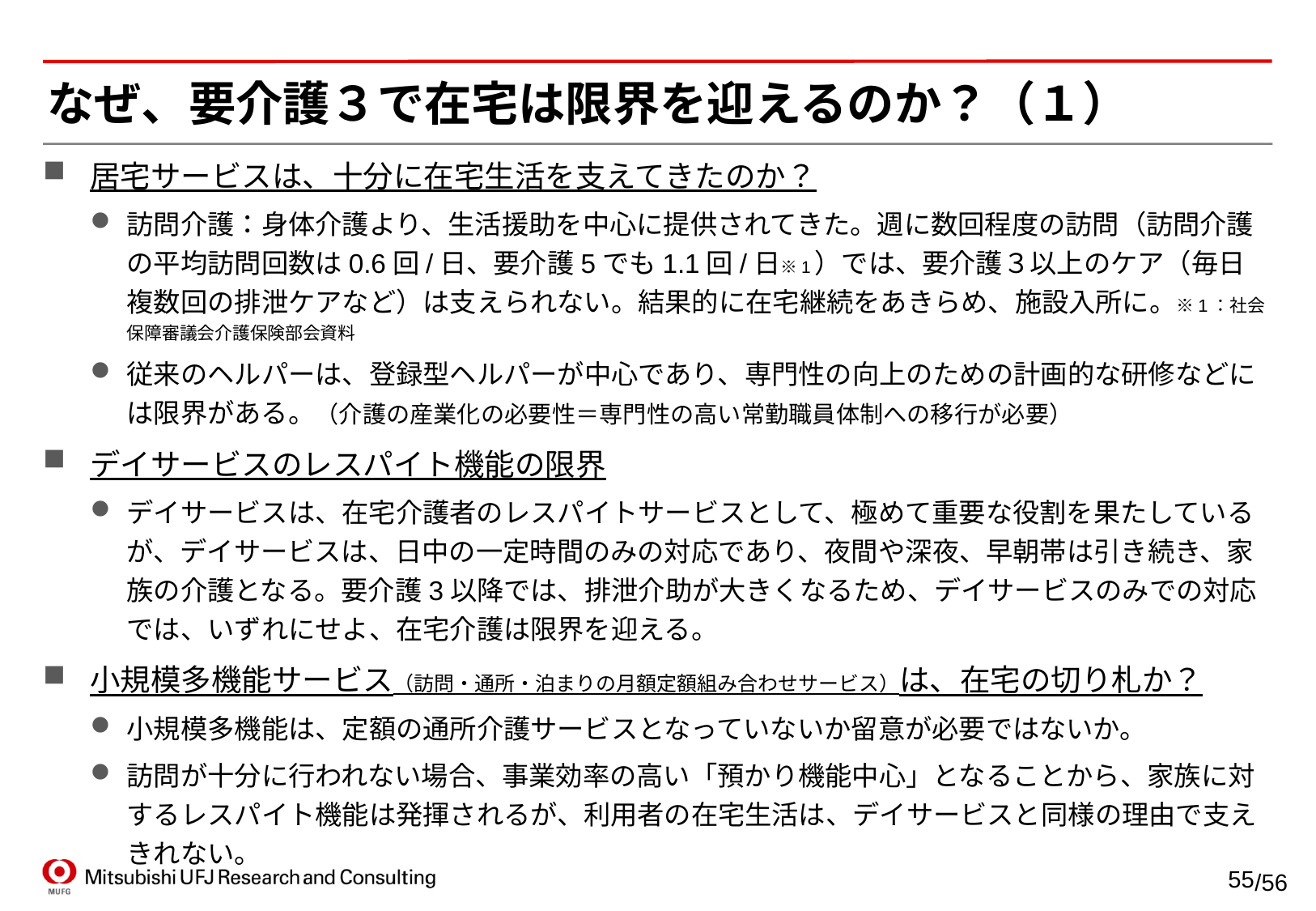

# なぜ、要介護３で在宅は限界を迎えるのか？（１）
居宅サービスは、十分に在宅生活を支えてきたのか？
訪問介護：身体介護より、生活援助を中心に提供されてきた。週に数回程度の訪問（訪問介護の平均訪問回数は0.6回/日、要介護5でも1.1回/日※1）では、要介護３以上のケア（毎日複数回の排泄ケアなど）は支えられない。結果的に在宅継続をあきらめ、施設入所に。※1：社会保障審議会介護保険部会資料
従来のヘルパーは、登録型ヘルパーが中心であり、専門性の向上のための計画的な研修などには限界がある。（介護の産業化の必要性＝専門性の高い常勤職員体制への移行が必要）
デイサービスのレスパイト機能の限界
デイサービスは、在宅介護者のレスパイトサービスとして、極めて重要な役割を果たしているが、デイサービスは、日中の一定時間のみの対応であり、夜間や深夜、早朝帯は引き続き、家族の介護となる。要介護3以降では、排泄介助が大きくなるため、デイサービスのみでの対応では、いずれにせよ、在宅介護は限界を迎える。
小規模多機能サービス（訪問・通所・泊まりの月額定額組み合わせサービス）は、在宅の切り札か？
小規模多機能は、定額の通所介護サービスとなっていないか留意が必要ではないか。
訪問が十分に行われない場合、事業効率の高い「預かり機能中心」となることから、家族に対するレスパイト機能は発揮されるが、利用者の在宅生活は、デイサービスと同様の理由で支えきれない。